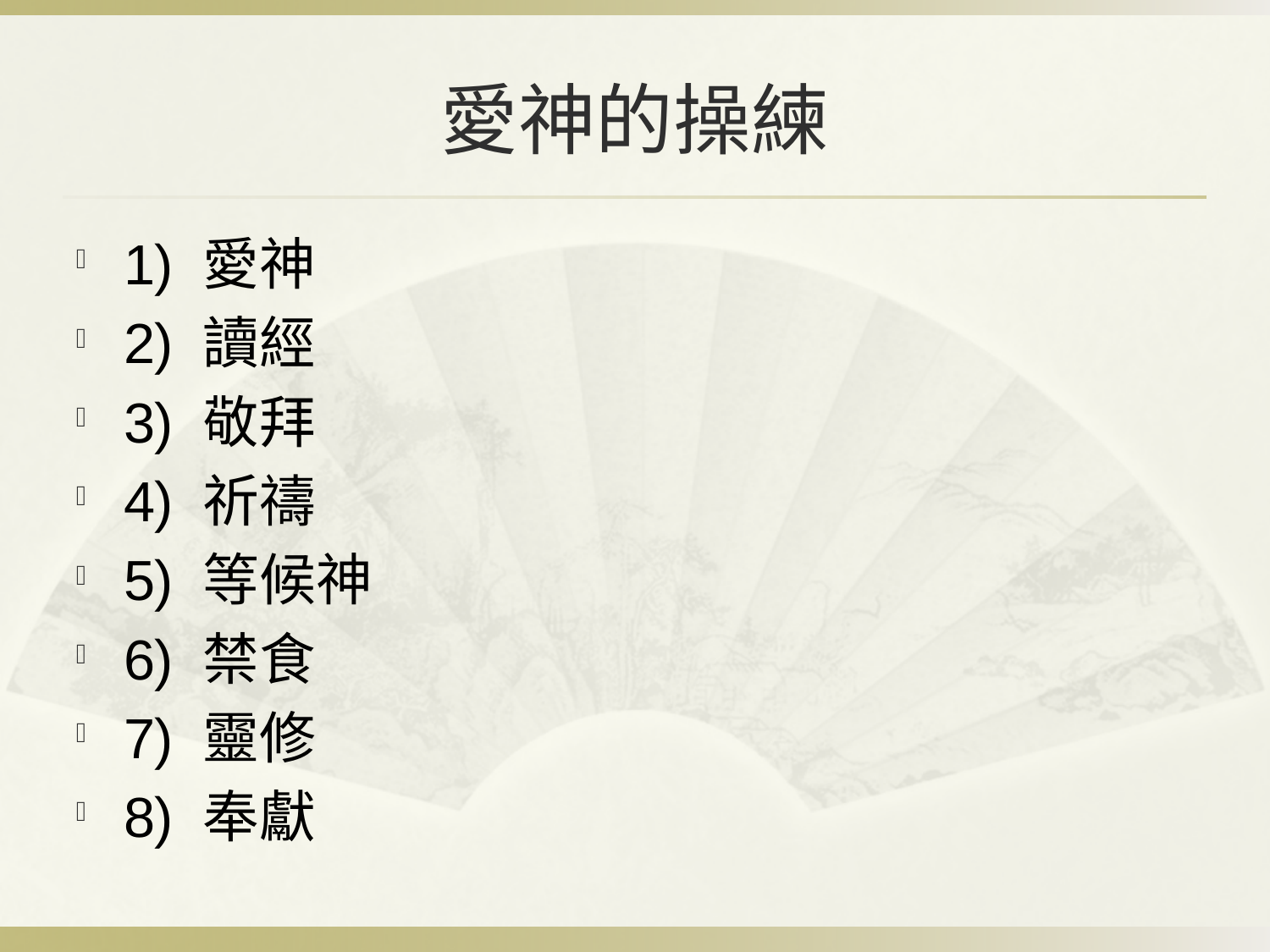

# 愛神的操練
1) 愛神
2) 讀經
3) 敬拜
4) 祈禱
5) 等候神
6) 禁食
7) 靈修
8) 奉獻